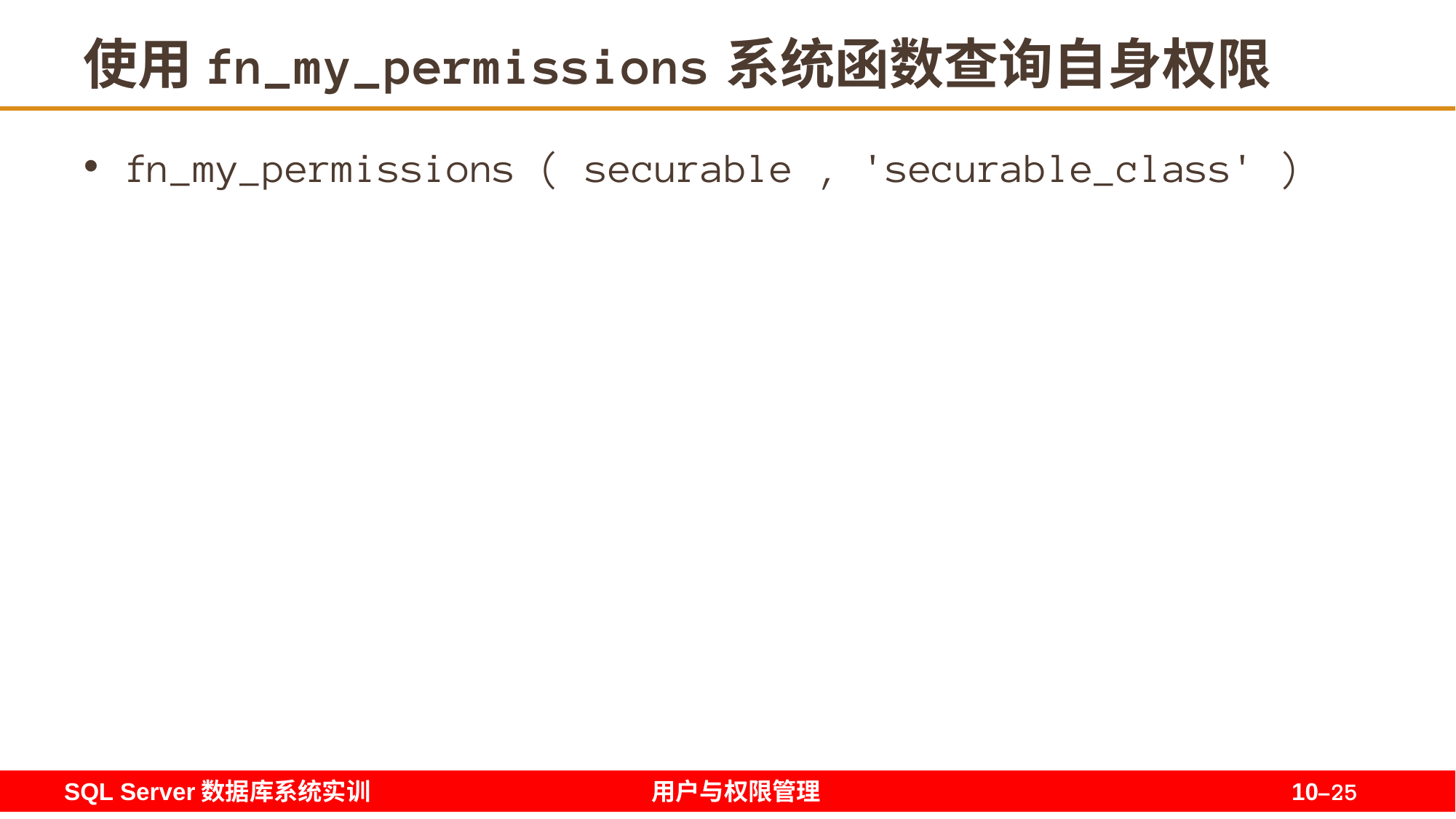

# 使用fn_my_permissions系统函数查询自身权限
fn_my_permissions ( securable , 'securable_class' )